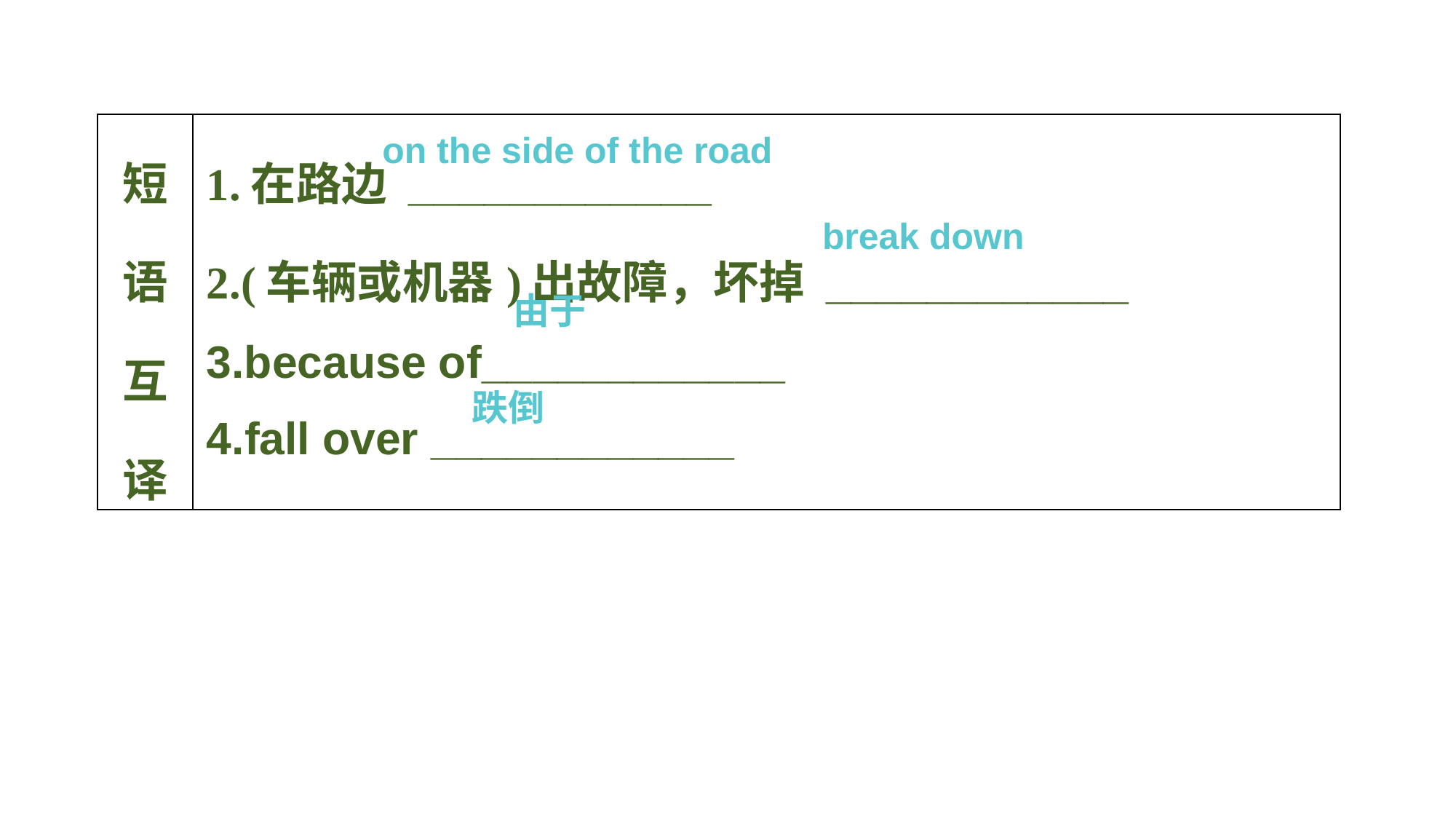

| 短语互译 | 1.在路边 \_\_\_\_\_\_\_\_\_\_\_\_ 2.(车辆或机器)出故障，坏掉 \_\_\_\_\_\_\_\_\_\_\_\_ 3.because of\_\_\_\_\_\_\_\_\_\_\_\_ 4.fall over \_\_\_\_\_\_\_\_\_\_\_\_ |
| --- | --- |
on the side of the road
break down
由于
跌倒